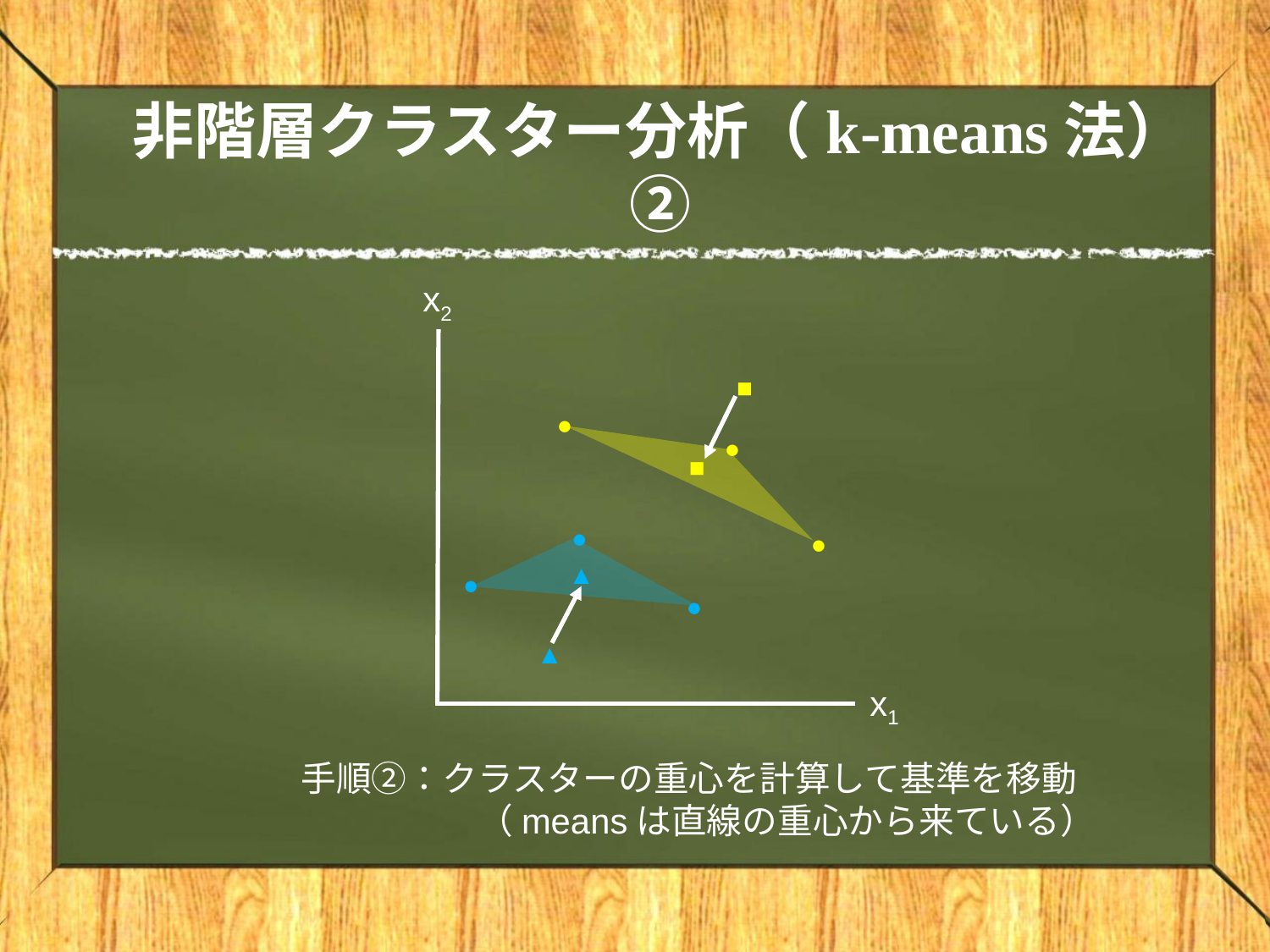

# 非階層クラスター分析（k-means法）②
x2
■
●
●

■
●
●

▲
●
●
▲
x1
手順②：クラスターの重心を計算して基準を移動
　　　　　（meansは直線の重心から来ている）